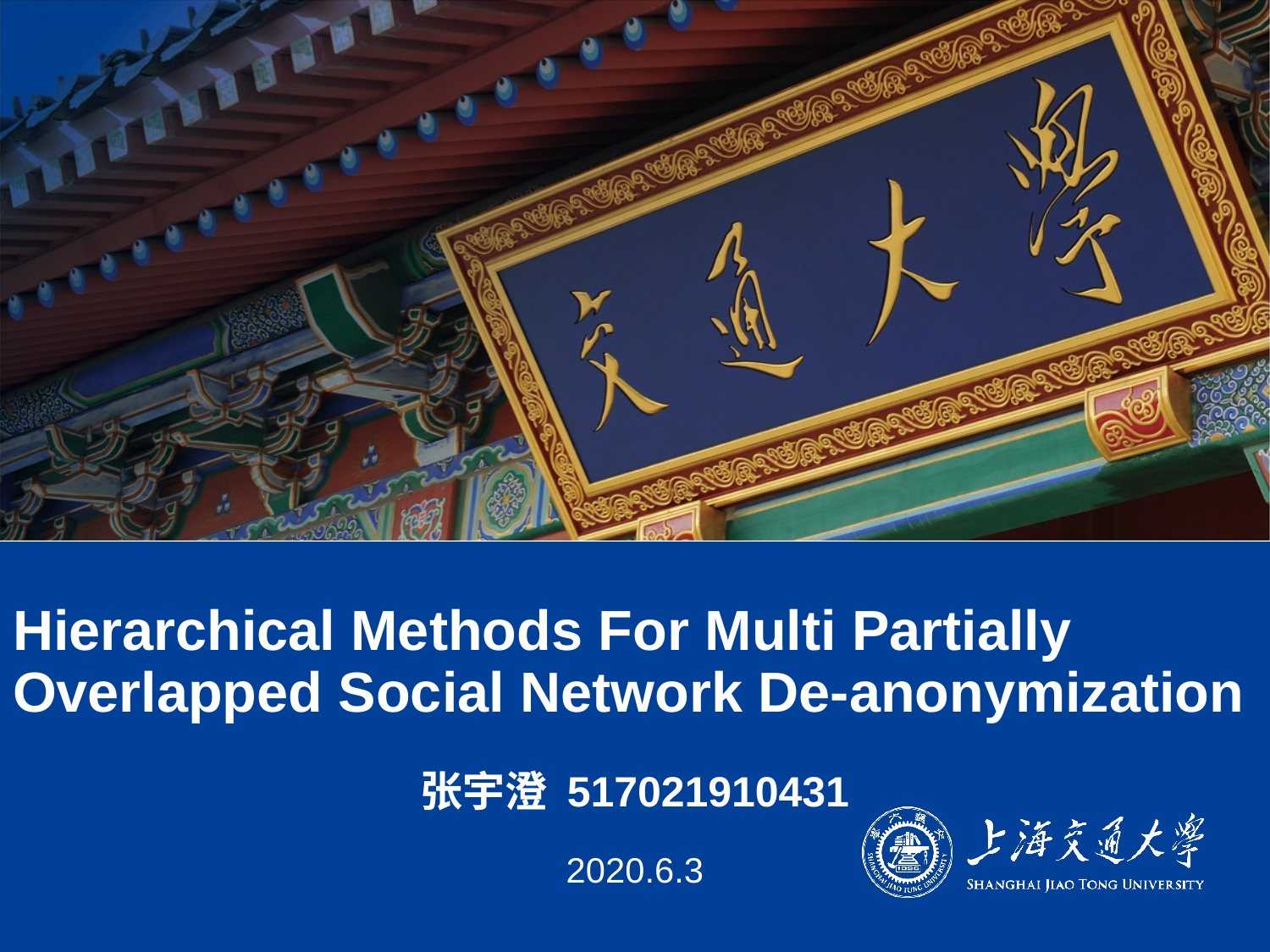

# Hierarchical Methods For Multi Partially Overlapped Social Network De-anonymization
张宇澄 517021910431
2020.6.3